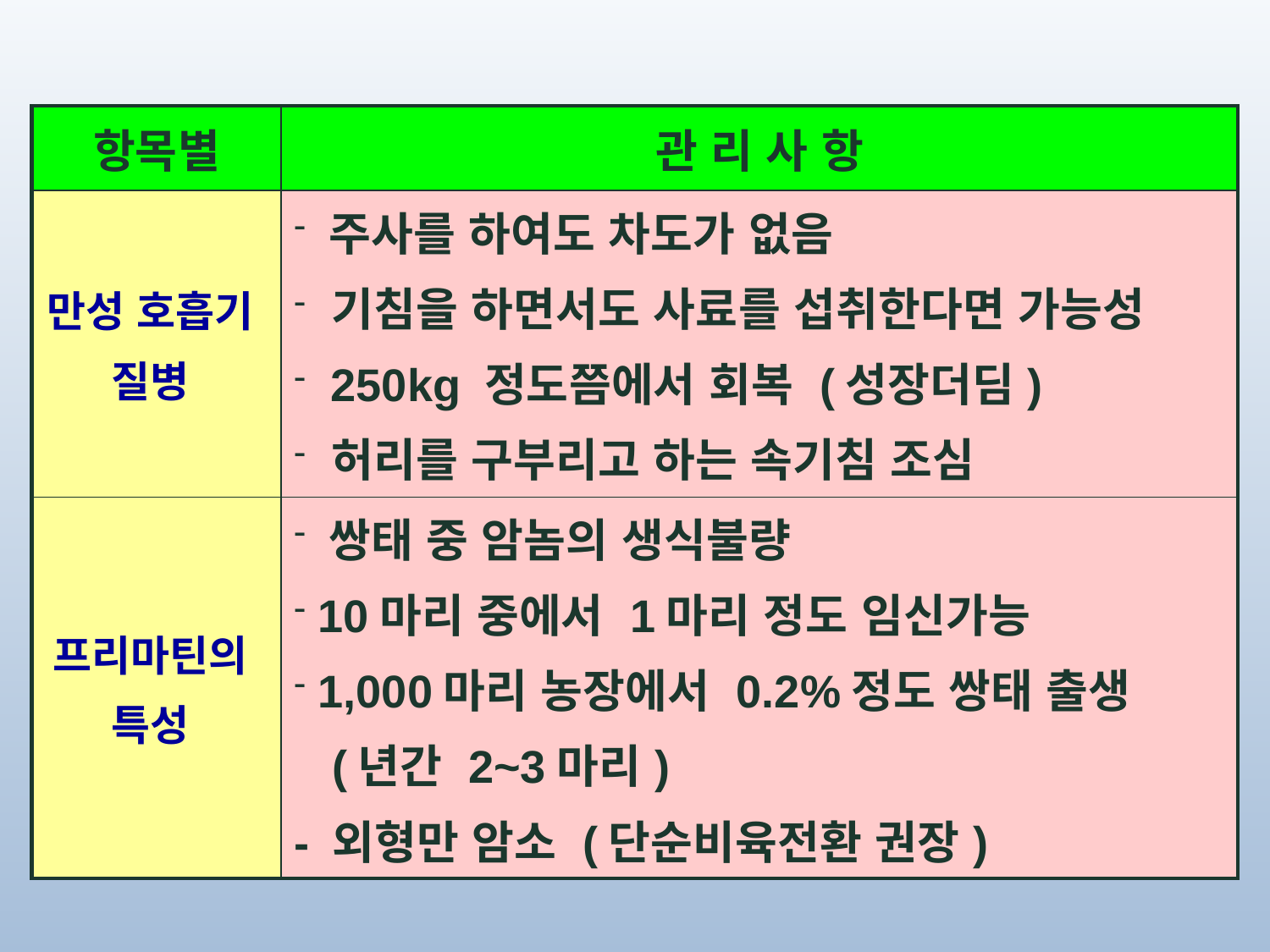

| 항목별 | 관 리 사 항 |
| --- | --- |
| 만성 호흡기 질병 | 주사를 하여도 차도가 없음 기침을 하면서도 사료를 섭취한다면 가능성 250kg 정도쯤에서 회복 (성장더딤) 허리를 구부리고 하는 속기침 조심 |
| 프리마틴의 특성 | 쌍태 중 암놈의 생식불량 10마리 중에서 1마리 정도 임신가능 1,000마리 농장에서 0.2%정도 쌍태 출생 (년간 2~3마리) - 외형만 암소 (단순비육전환 권장) |